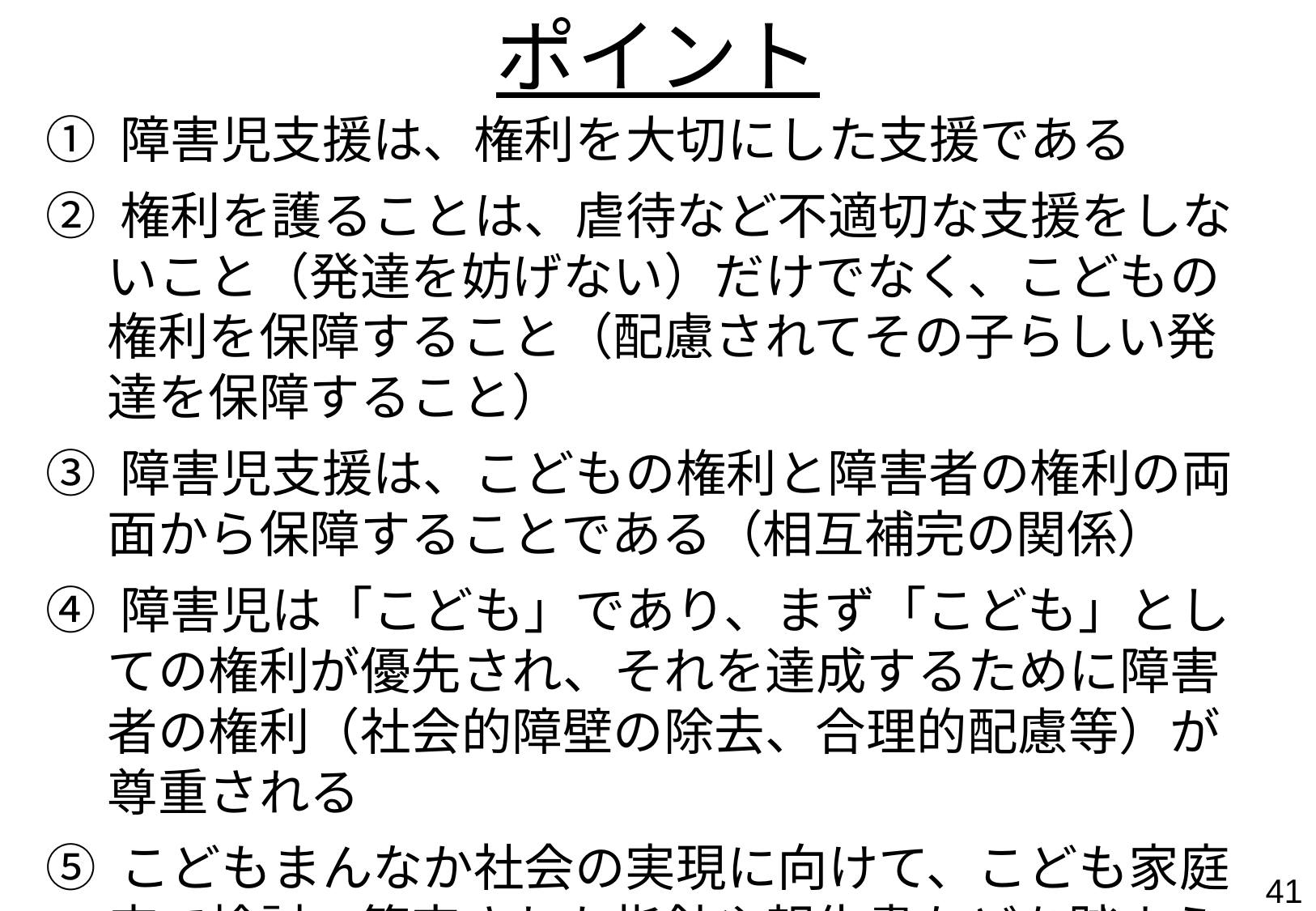

# ポイント
① 障害児支援は、権利を大切にした支援である
② 権利を護ることは、虐待など不適切な支援をしないこと（発達を妨げない）だけでなく、こどもの権利を保障すること（配慮されてその子らしい発達を保障すること）
③ 障害児支援は、こどもの権利と障害者の権利の両面から保障することである（相互補完の関係）
④ 障害児は「こども」であり、まず「こども」としての権利が優先され、それを達成するために障害者の権利（社会的障壁の除去、合理的配慮等）が尊重される
⑤ こどもまんなか社会の実現に向けて、こども家庭庁で検討・策定された指針や報告書などを踏まえて支援を行う
41